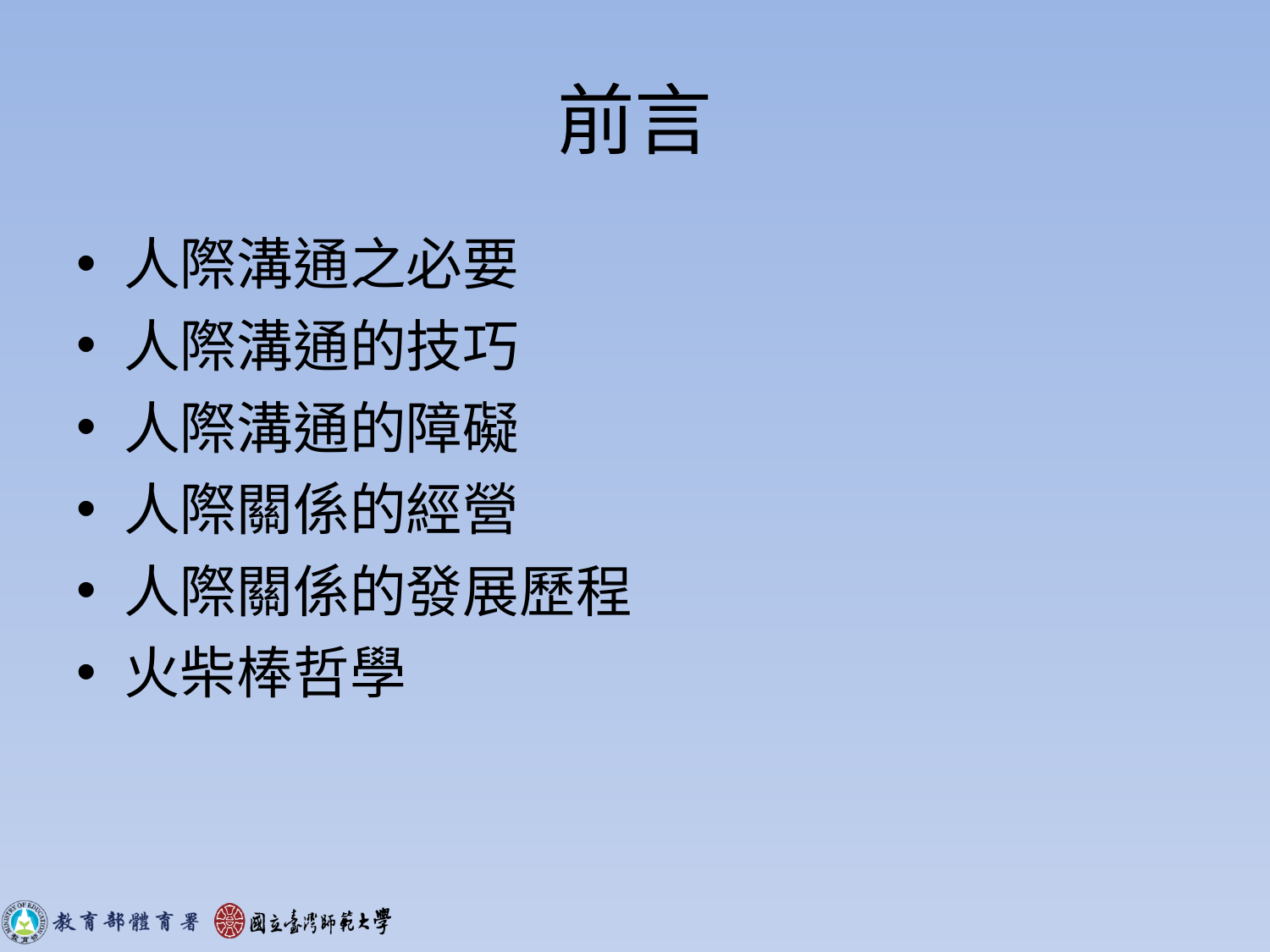

# 前言
人際溝通之必要
人際溝通的技巧
人際溝通的障礙
人際關係的經營
人際關係的發展歷程
火柴棒哲學